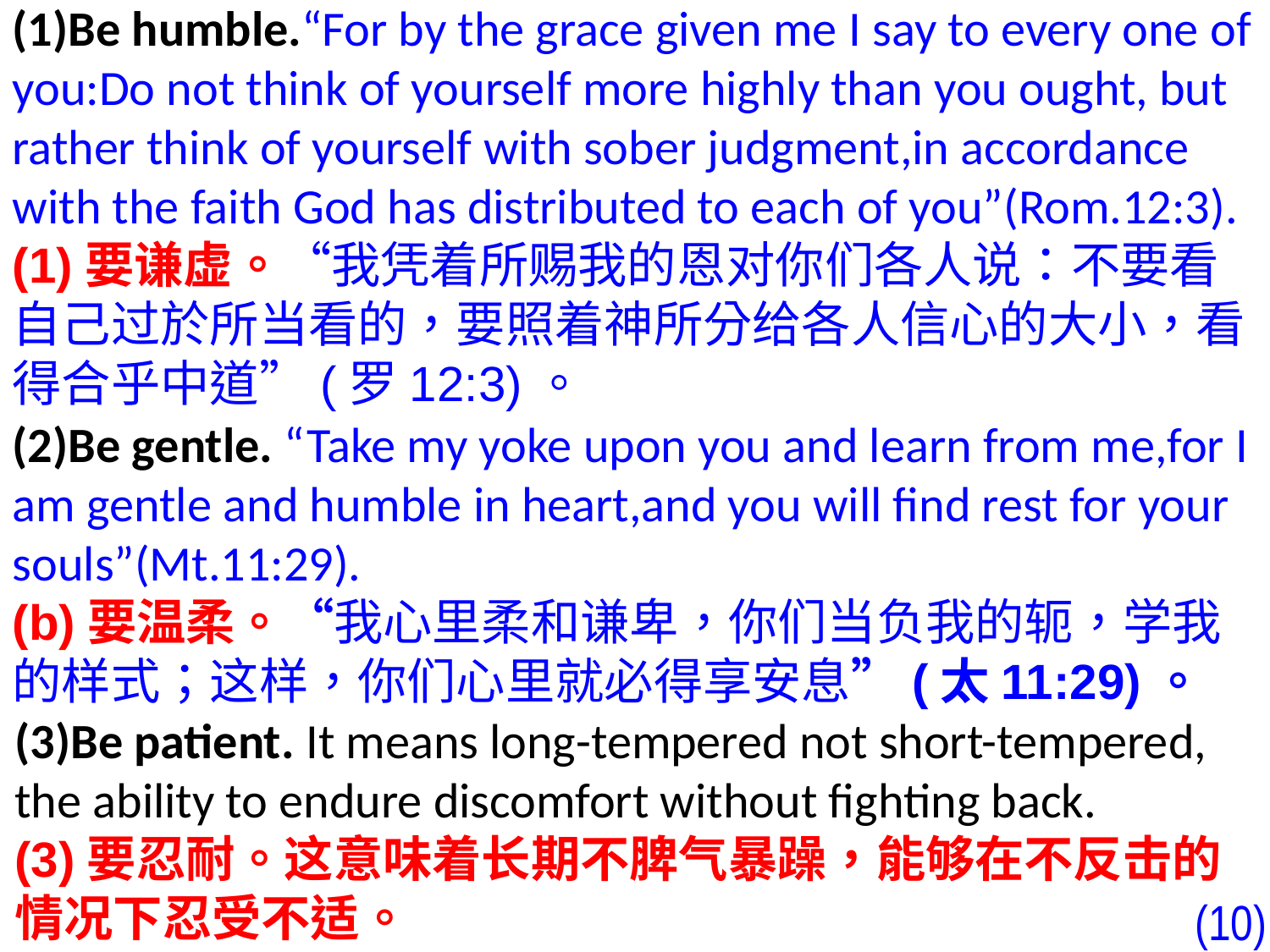

(1)Be humble.“For by the grace given me I say to every one of you:Do not think of yourself more highly than you ought, but rather think of yourself with sober judgment,in accordance with the faith God has distributed to each of you”(Rom.12:3).
(1)要谦虚。“我凭着所赐我的恩对你们各人说：不要看自己过於所当看的，要照着神所分给各人信心的大小，看得合乎中道”(罗12:3)。
(2)Be gentle. “Take my yoke upon you and learn from me,for I am gentle and humble in heart,and you will find rest for your souls”(Mt.11:29).
(b)要温柔。“我心里柔和谦卑，你们当负我的轭，学我的样式；这样，你们心里就必得享安息”(太11:29)。
(3)Be patient. It means long-tempered not short-tempered, the ability to endure discomfort without fighting back.
(3)要忍耐。这意味着长期不脾气暴躁，能够在不反击的情况下忍受不适。
(10)